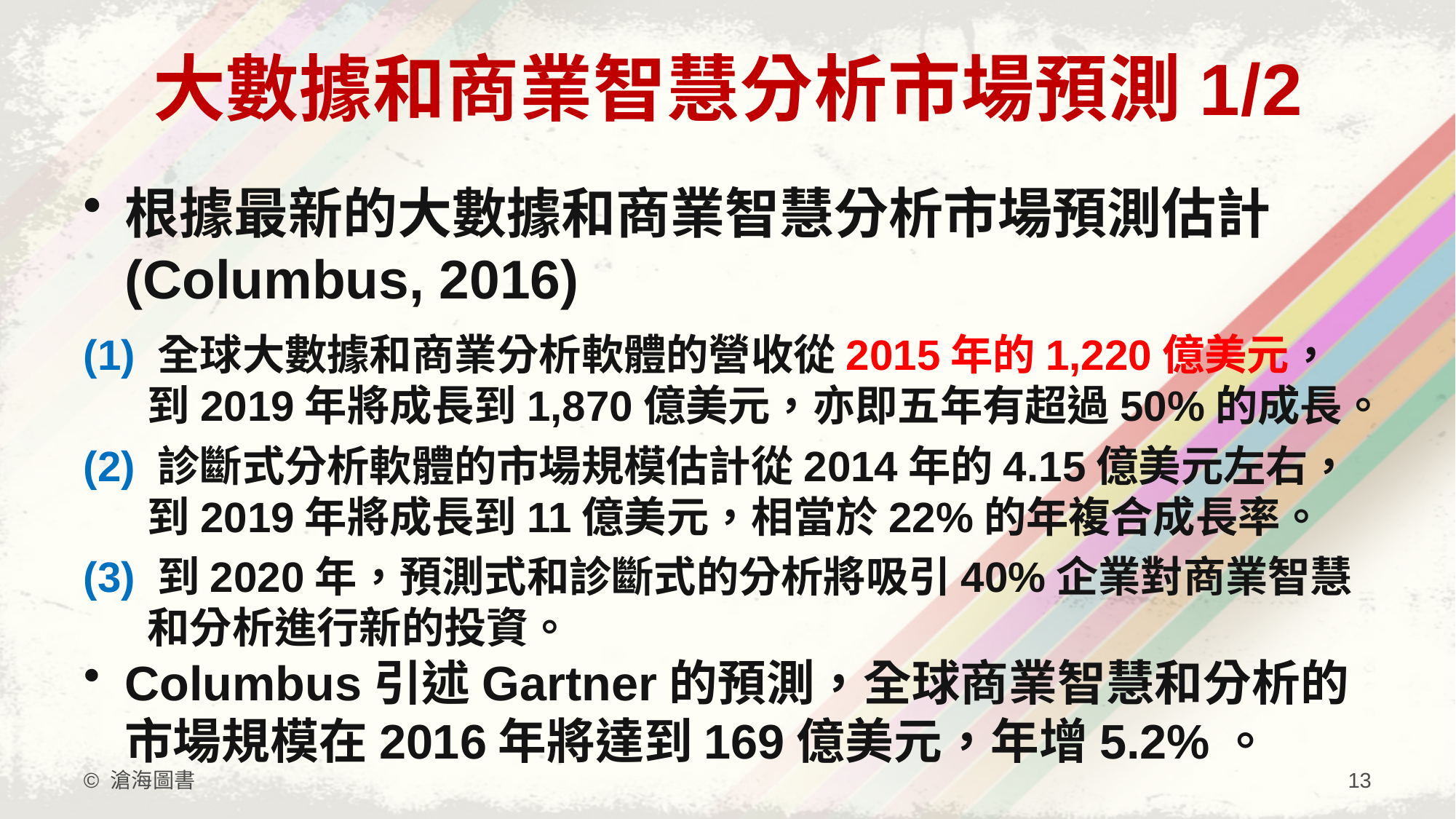

# 大數據和商業智慧分析市場預測1/2
根據最新的大數據和商業智慧分析市場預測估計 (Columbus, 2016)
(1) 全球大數據和商業分析軟體的營收從2015年的1,220億美元，到2019年將成長到1,870億美元，亦即五年有超過50%的成長。
(2) 診斷式分析軟體的市場規模估計從2014年的4.15億美元左右，到2019年將成長到11億美元，相當於22%的年複合成長率。
(3) 到2020年，預測式和診斷式的分析將吸引40%企業對商業智慧和分析進行新的投資。
Columbus引述Gartner的預測，全球商業智慧和分析的市場規模在2016年將達到169億美元，年增5.2%。
© 滄海圖書
13